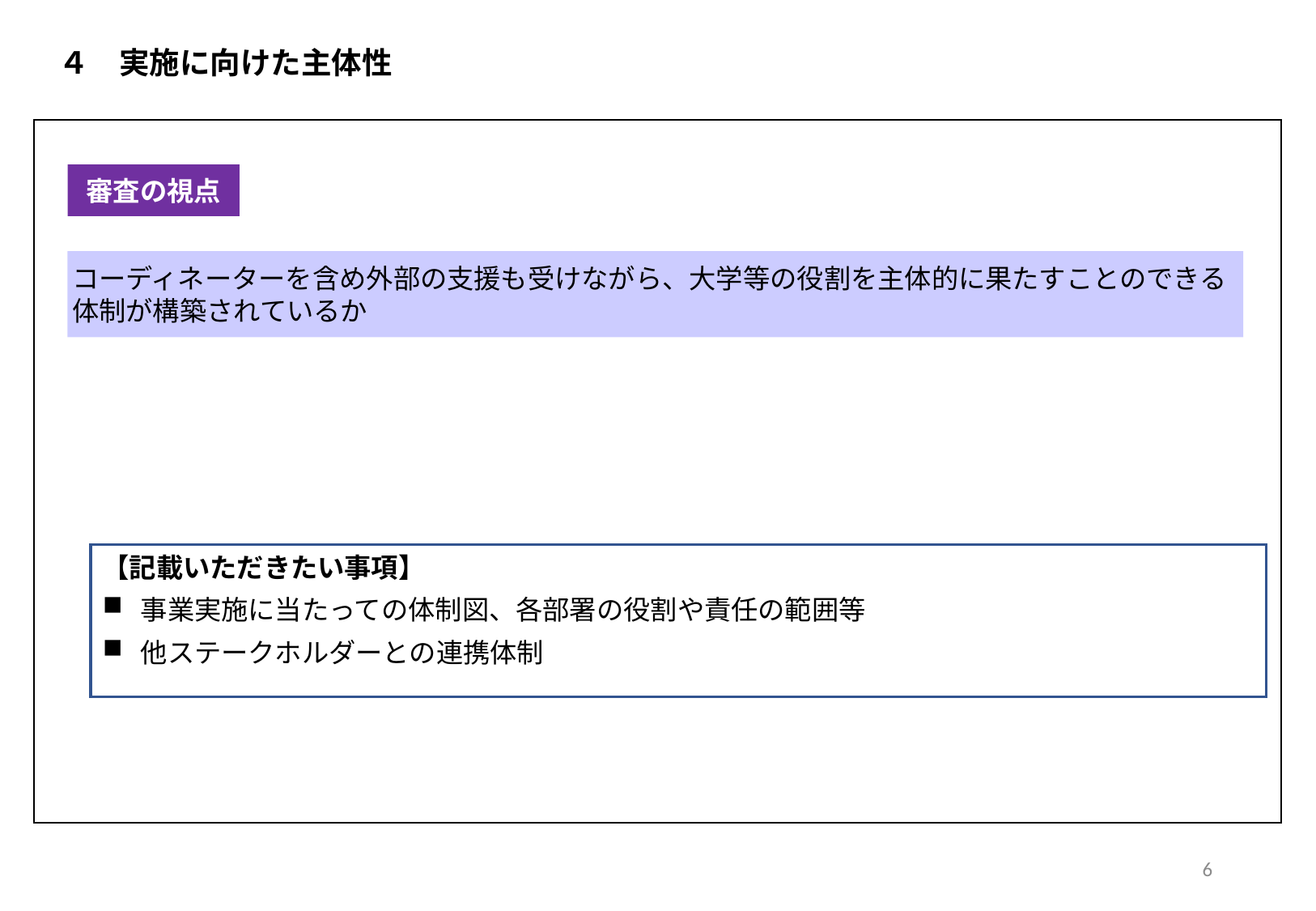

４　実施に向けた主体性

審査の視点
コーディネーターを含め外部の支援も受けながら、大学等の役割を主体的に果たすことのできる体制が構築されているか
【記載いただきたい事項】
事業実施に当たっての体制図、各部署の役割や責任の範囲等
他ステークホルダーとの連携体制
6